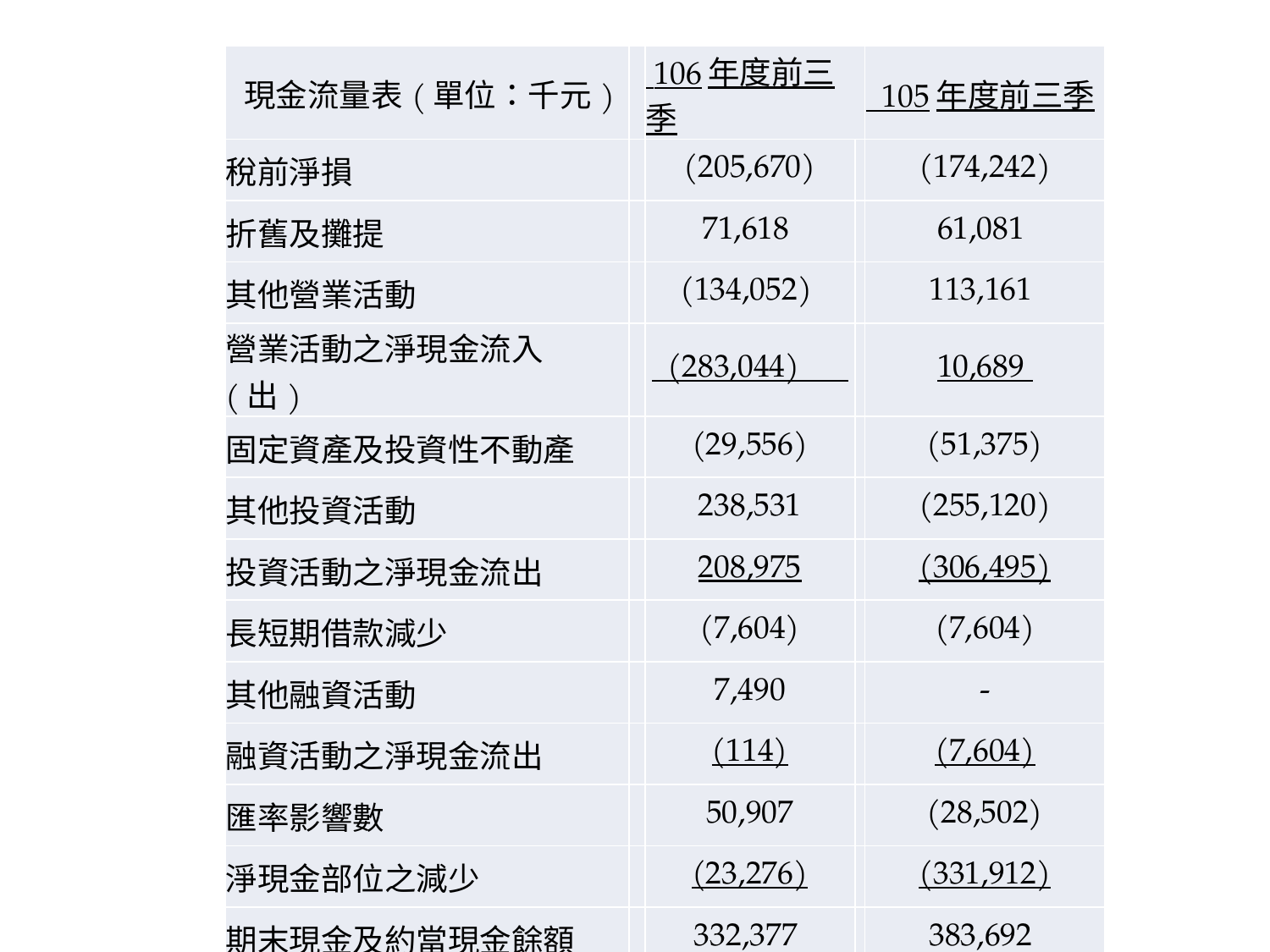

#
| 現金流量表(單位：千元) |  | 106年度前三季 |  | 105年度前三季 |
| --- | --- | --- | --- | --- |
| 稅前淨損 |  | (205,670) |  | (174,242) |
| 折舊及攤提 |  | 71,618 |  | 61,081 |
| 其他營業活動 |  | (134,052) |  | 113,161 |
| 營業活動之淨現金流入(出) |  | (283,044) |  | 10,689 |
| 固定資產及投資性不動產 |  | (29,556) |  | (51,375) |
| 其他投資活動 |  | 238,531 |  | (255,120) |
| 投資活動之淨現金流出 |  | 208,975 |  | (306,495) |
| 長短期借款減少 |  | (7,604) |  | (7,604) |
| 其他融資活動 |  | 7,490 |  | - |
| 融資活動之淨現金流出 |  | (114) |  | (7,604) |
| 匯率影響數 |  | 50,907 |  | (28,502) |
| 淨現金部位之減少 |  | (23,276) |  | (331,912) |
| 期末現金及約當現金餘額 |  | 332,377 |  | 383,692 |